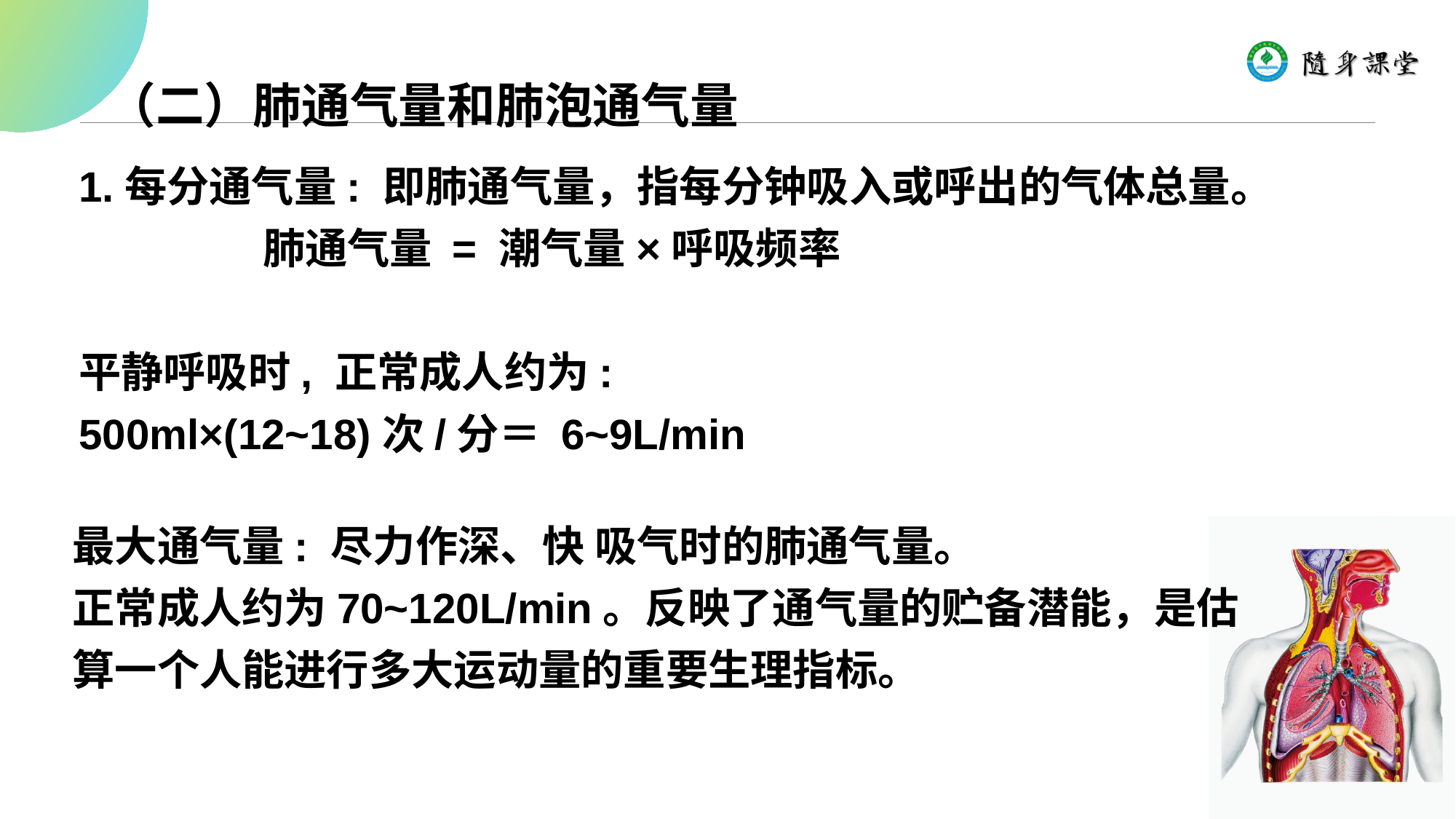

（二）肺通气量和肺泡通气量

1.每分通气量: 即肺通气量，指每分钟吸入或呼出的气体总量。
                  肺通气量 = 潮气量×呼吸频率

平静呼吸时, 正常成人约为:
500ml×(12~18)次/分＝ 6~9L/min
最大通气量: 尽力作深、快 吸气时的肺通气量。
正常成人约为70~120L/min。反映了通气量的贮备潜能，是估
算一个人能进行多大运动量的重要生理指标。

48